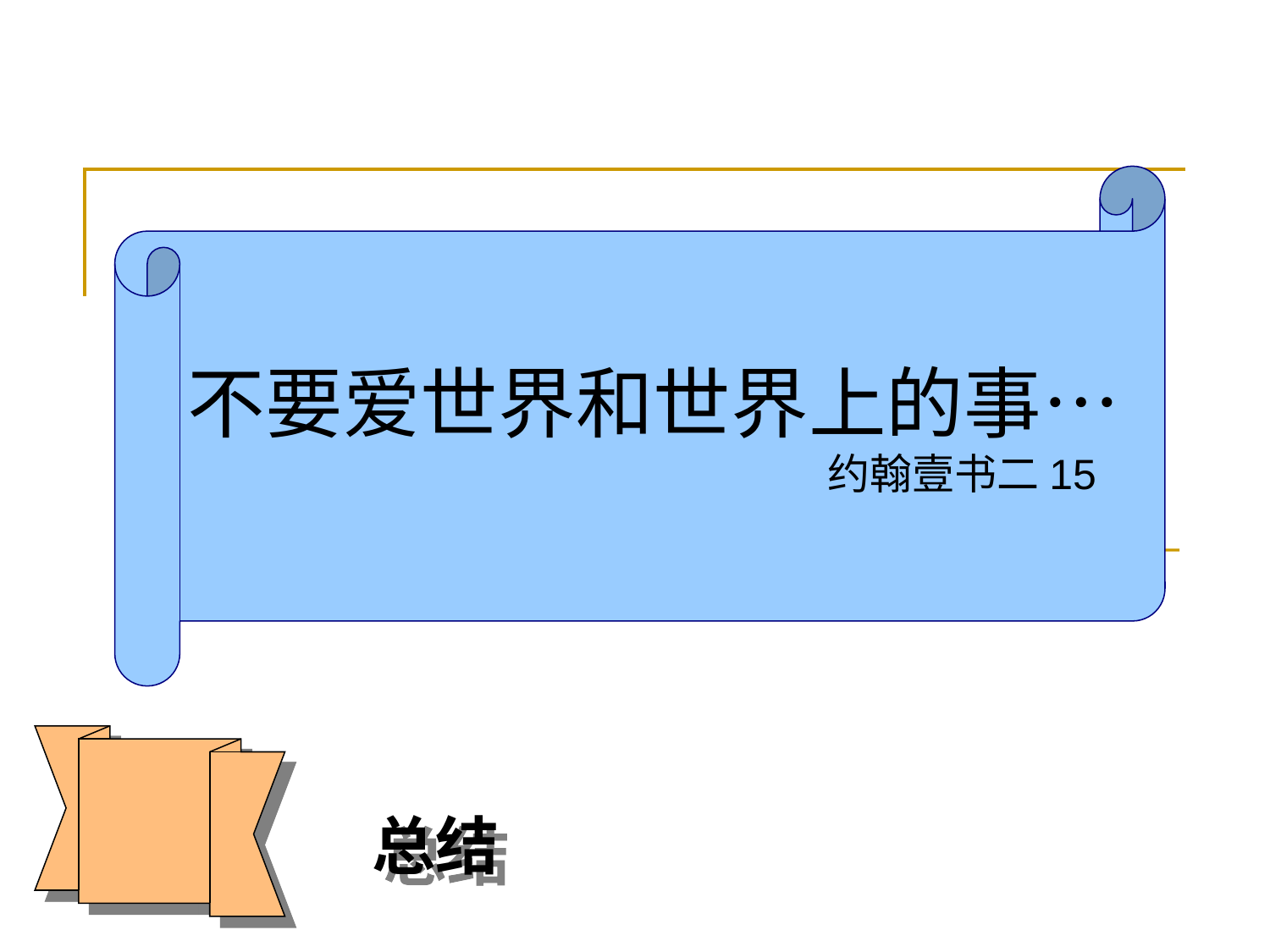

不要爱世界和世界上的事…
约翰壹书二15
# 圣经怎么说到“世界”？
从圣经看我们基督徒和世界的关系… …
总结